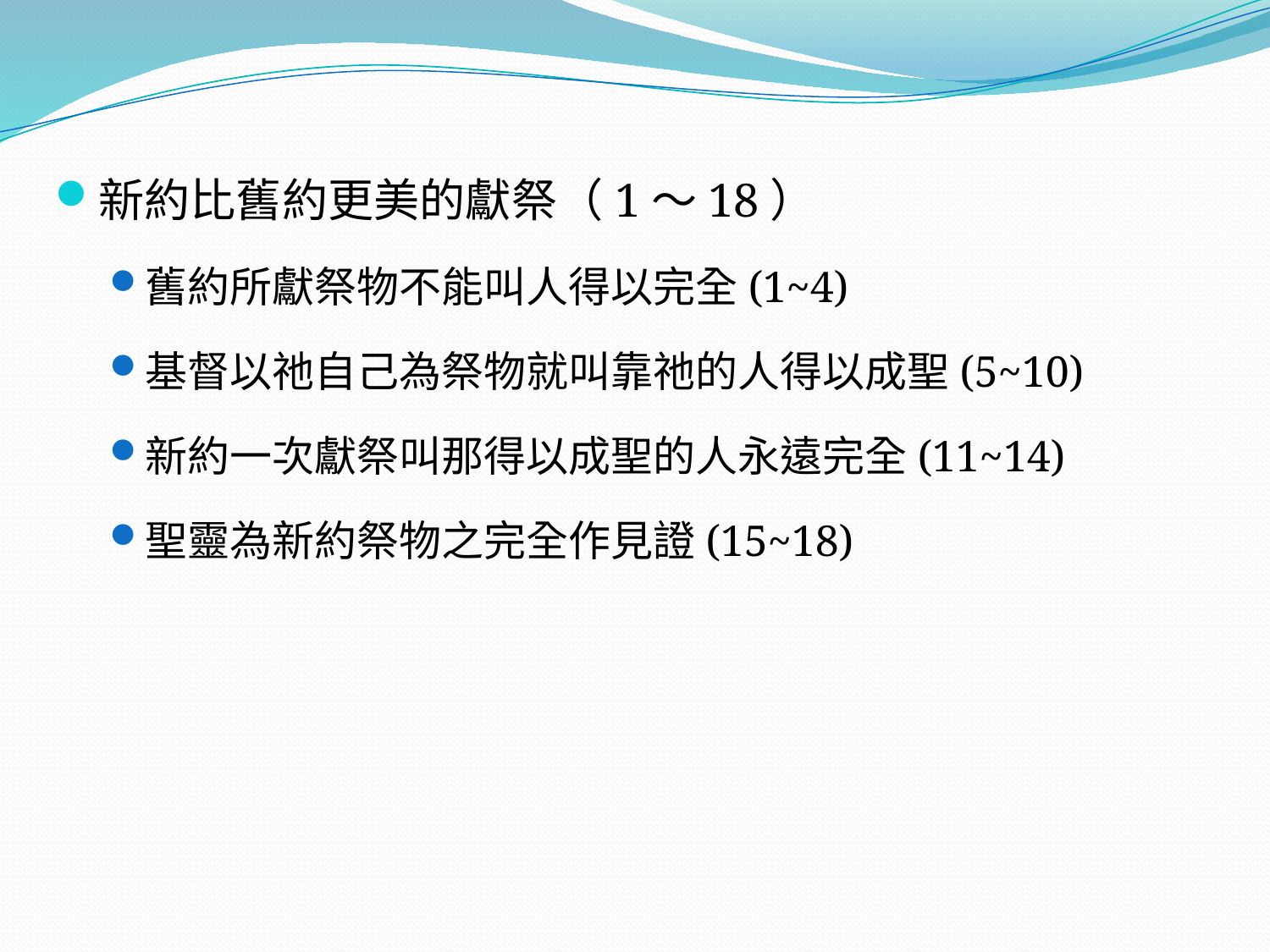

新約比舊約更美的獻祭（1～18）
舊約所獻祭物不能叫人得以完全(1~4)
基督以祂自己為祭物就叫靠祂的人得以成聖(5~10)
新約一次獻祭叫那得以成聖的人永遠完全(11~14)
聖靈為新約祭物之完全作見證(15~18)